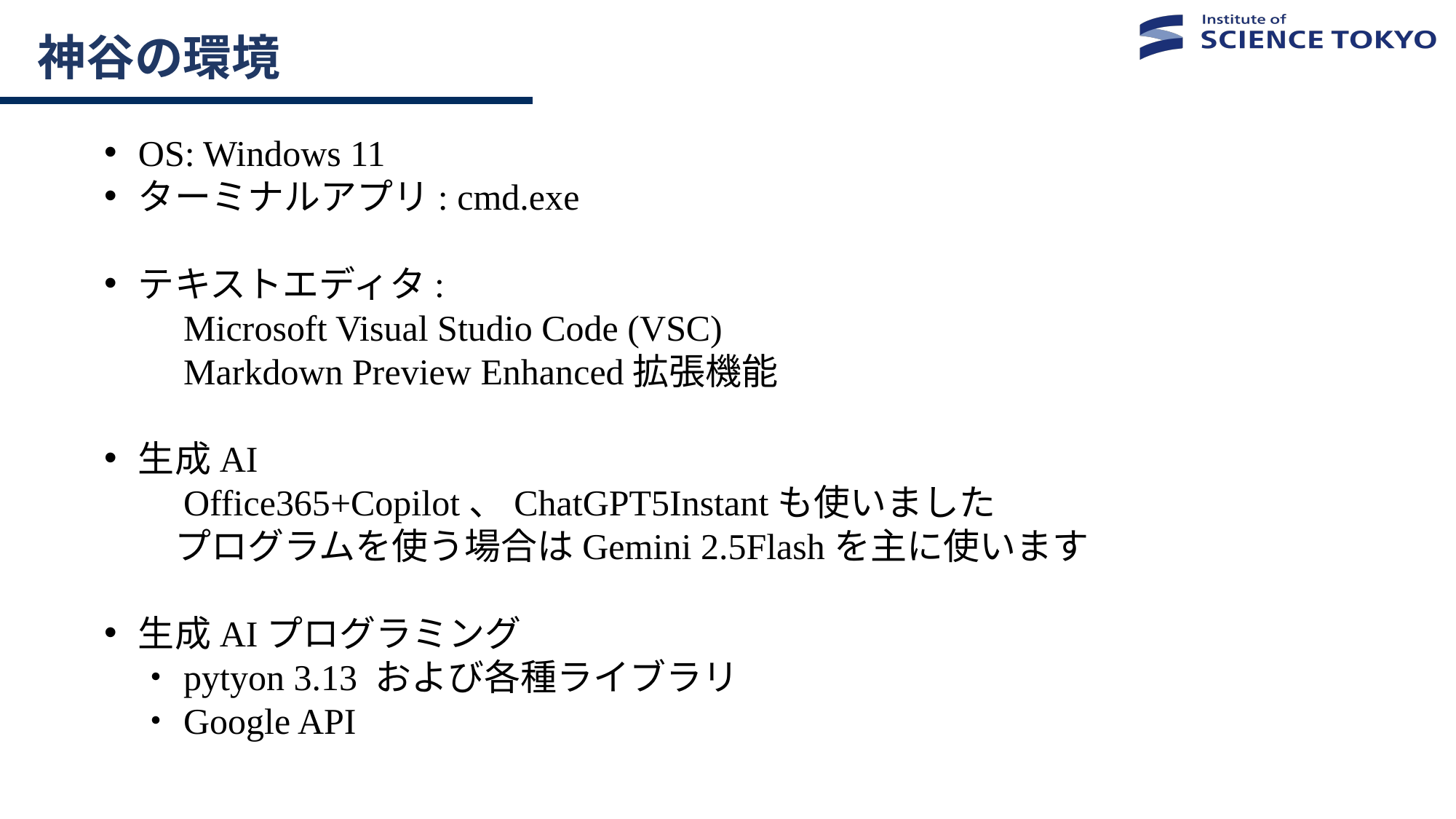

# 神谷の環境
OS: Windows 11
ターミナルアプリ: cmd.exe
テキストエディタ:
　Microsoft Visual Studio Code (VSC)
　Markdown Preview Enhanced拡張機能
生成AI
　Office365+Copilot、ChatGPT5Instantも使いました
　プログラムを使う場合はGemini 2.5Flashを主に使います
生成AIプログラミング
・pytyon 3.13 および各種ライブラリ
・Google API